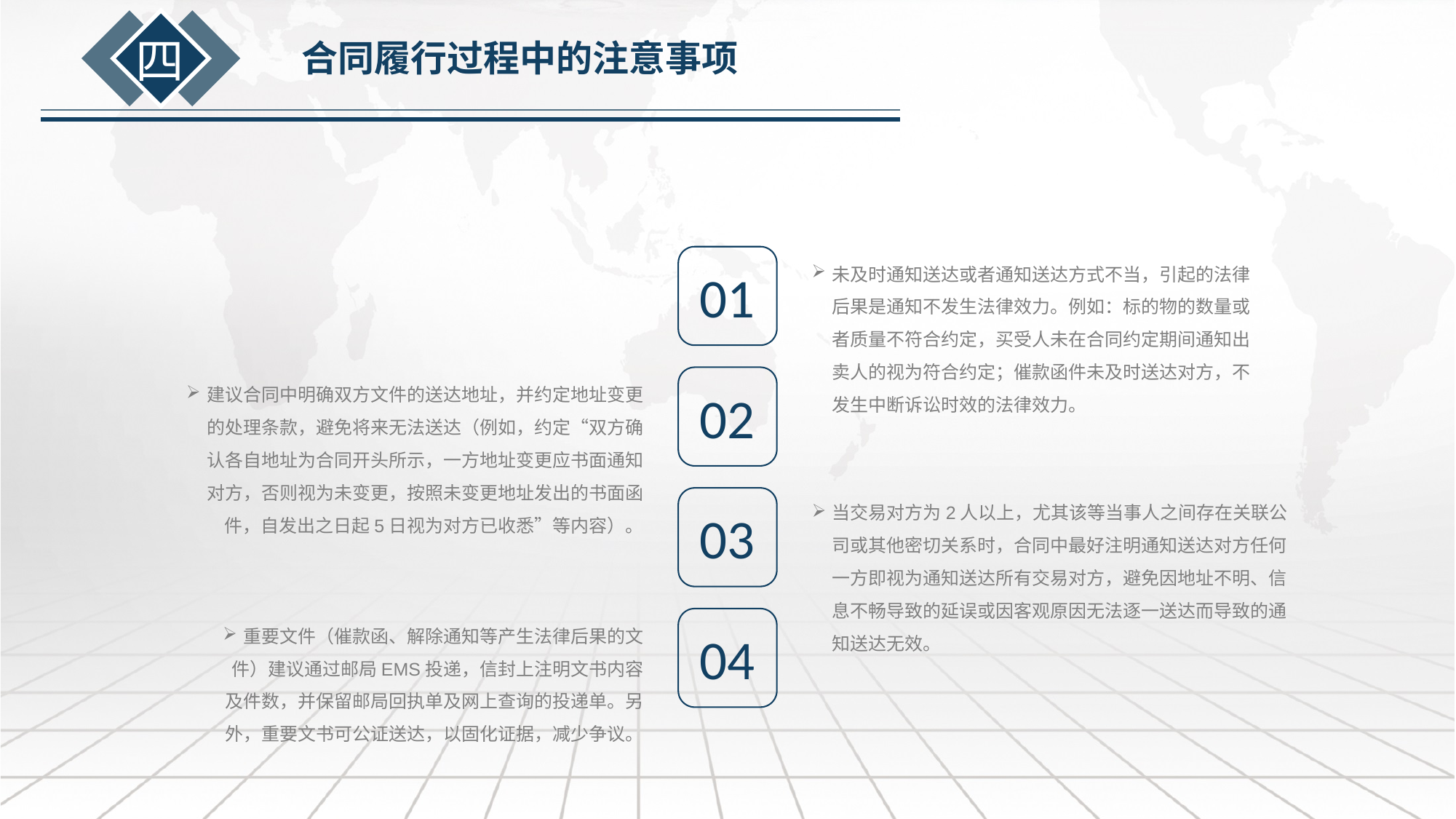

四
合同履行过程中的注意事项
01
02
03
04
未及时通知送达或者通知送达方式不当，引起的法律后果是通知不发生法律效力。例如：标的物的数量或者质量不符合约定，买受人未在合同约定期间通知出卖人的视为符合约定；催款函件未及时送达对方，不发生中断诉讼时效的法律效力。
建议合同中明确双方文件的送达地址，并约定地址变更的处理条款，避免将来无法送达（例如，约定“双方确认各自地址为合同开头所示，一方地址变更应书面通知对方，否则视为未变更，按照未变更地址发出的书面函件，自发出之日起5日视为对方已收悉”等内容）。
当交易对方为2人以上，尤其该等当事人之间存在关联公司或其他密切关系时，合同中最好注明通知送达对方任何一方即视为通知送达所有交易对方，避免因地址不明、信息不畅导致的延误或因客观原因无法逐一送达而导致的通知送达无效。
重要文件（催款函、解除通知等产生法律后果的文件）建议通过邮局EMS投递，信封上注明文书内容及件数，并保留邮局回执单及网上查询的投递单。另外，重要文书可公证送达，以固化证据，减少争议。